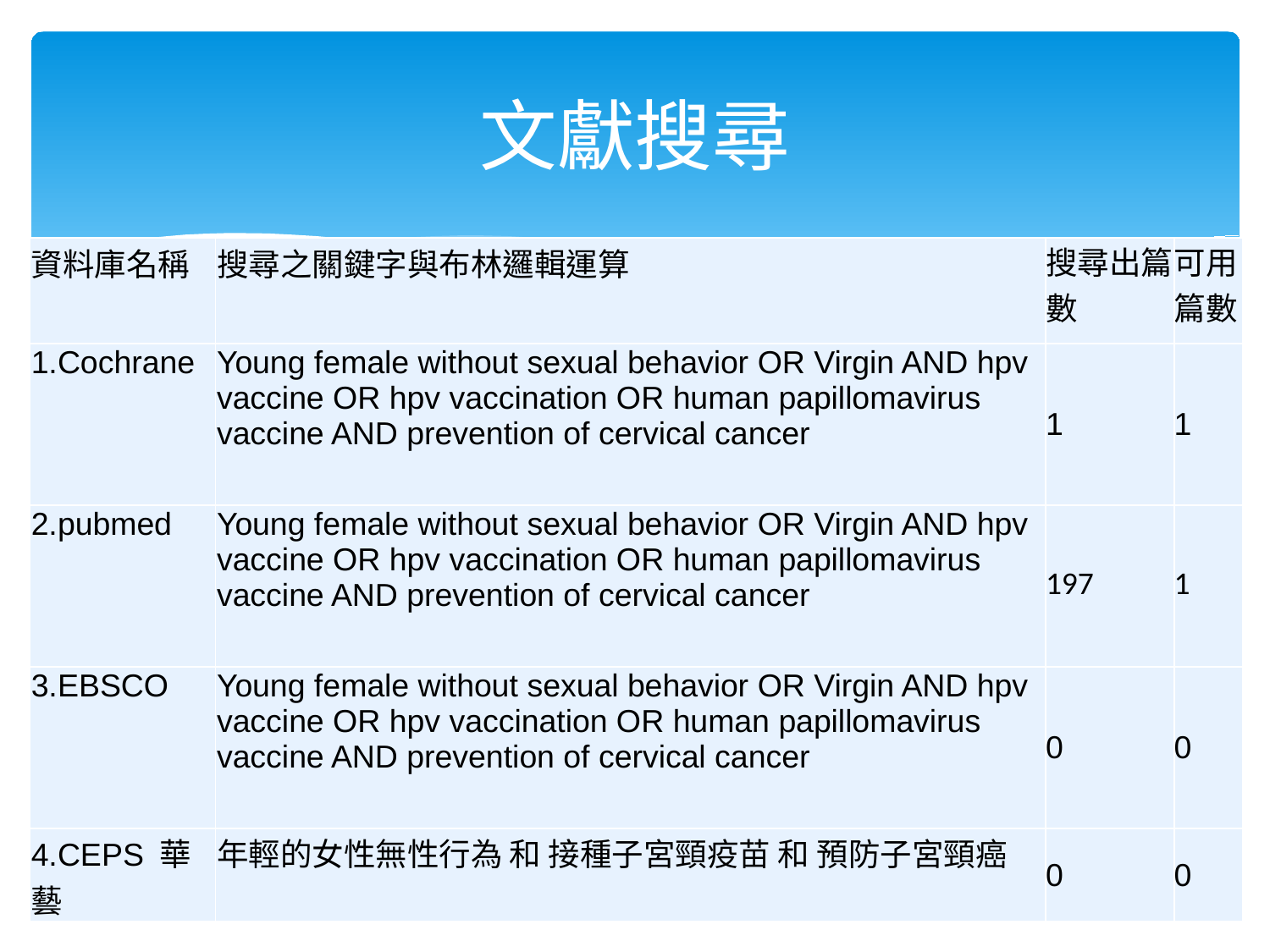

# 文獻搜尋
| 資料庫名稱 | 搜尋之關鍵字與布林邏輯運算 | 搜尋出篇數 | 可用篇數 |
| --- | --- | --- | --- |
| 1.Cochrane | Young female without sexual behavior OR Virgin AND hpv vaccine OR hpv vaccination OR human papillomavirus vaccine AND prevention of cervical cancer | 1 | 1 |
| 2.pubmed | Young female without sexual behavior OR Virgin AND hpv vaccine OR hpv vaccination OR human papillomavirus vaccine AND prevention of cervical cancer | 197 | 1 |
| 3.EBSCO | Young female without sexual behavior OR Virgin AND hpv vaccine OR hpv vaccination OR human papillomavirus vaccine AND prevention of cervical cancer | 0 | 0 |
| 4.CEPS 華藝 | 年輕的女性無性行為 和 接種子宮頸疫苗 和 預防子宮頸癌 | 0 | 0 |

12